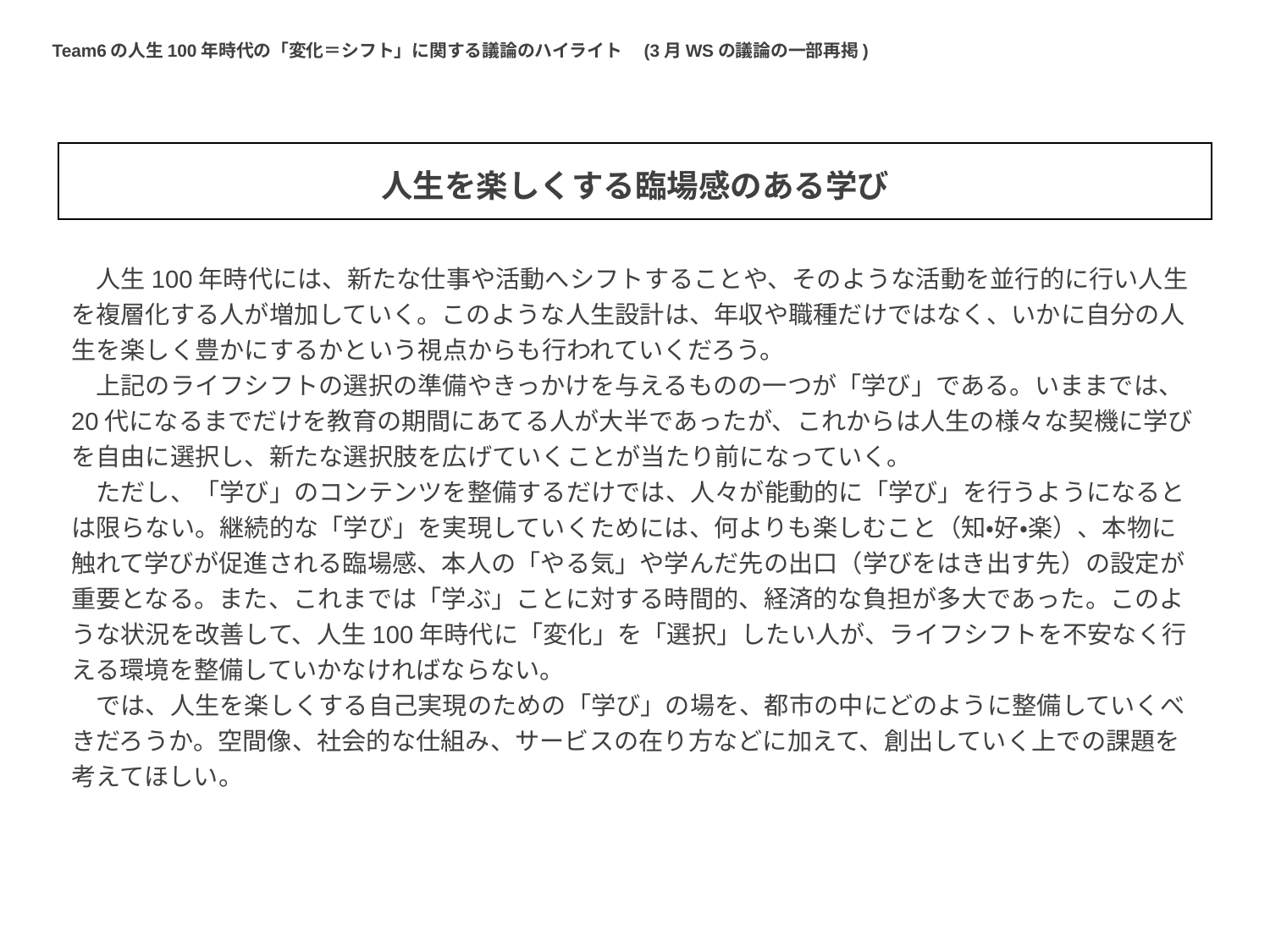

Team6の人生100年時代の「変化＝シフト」に関する議論のハイライト　(3月WSの議論の一部再掲)
人生を楽しくする臨場感のある学び
# 人生100年時代には、新たな仕事や活動へシフトすることや、そのような活動を並行的に行い人生を複層化する人が増加していく。このような人生設計は、年収や職種だけではなく、いかに自分の人生を楽しく豊かにするかという視点からも行われていくだろう。 　上記のライフシフトの選択の準備やきっかけを与えるものの一つが「学び」である。いままでは、20代になるまでだけを教育の期間にあてる人が大半であったが、これからは人生の様々な契機に学びを自由に選択し、新たな選択肢を広げていくことが当たり前になっていく。 　ただし、「学び」のコンテンツを整備するだけでは、人々が能動的に「学び」を行うようになるとは限らない。継続的な「学び」を実現していくためには、何よりも楽しむこと（知・好・楽）、本物に触れて学びが促進される臨場感、本人の「やる気」や学んだ先の出口（学びをはき出す先）の設定が重要となる。また、これまでは「学ぶ」ことに対する時間的、経済的な負担が多大であった。このような状況を改善して、人生100年時代に「変化」を「選択」したい人が、ライフシフトを不安なく行える環境を整備していかなければならない。 　では、人生を楽しくする自己実現のための「学び」の場を、都市の中にどのように整備していくべきだろうか。空間像、社会的な仕組み、サービスの在り方などに加えて、創出していく上での課題を考えてほしい。